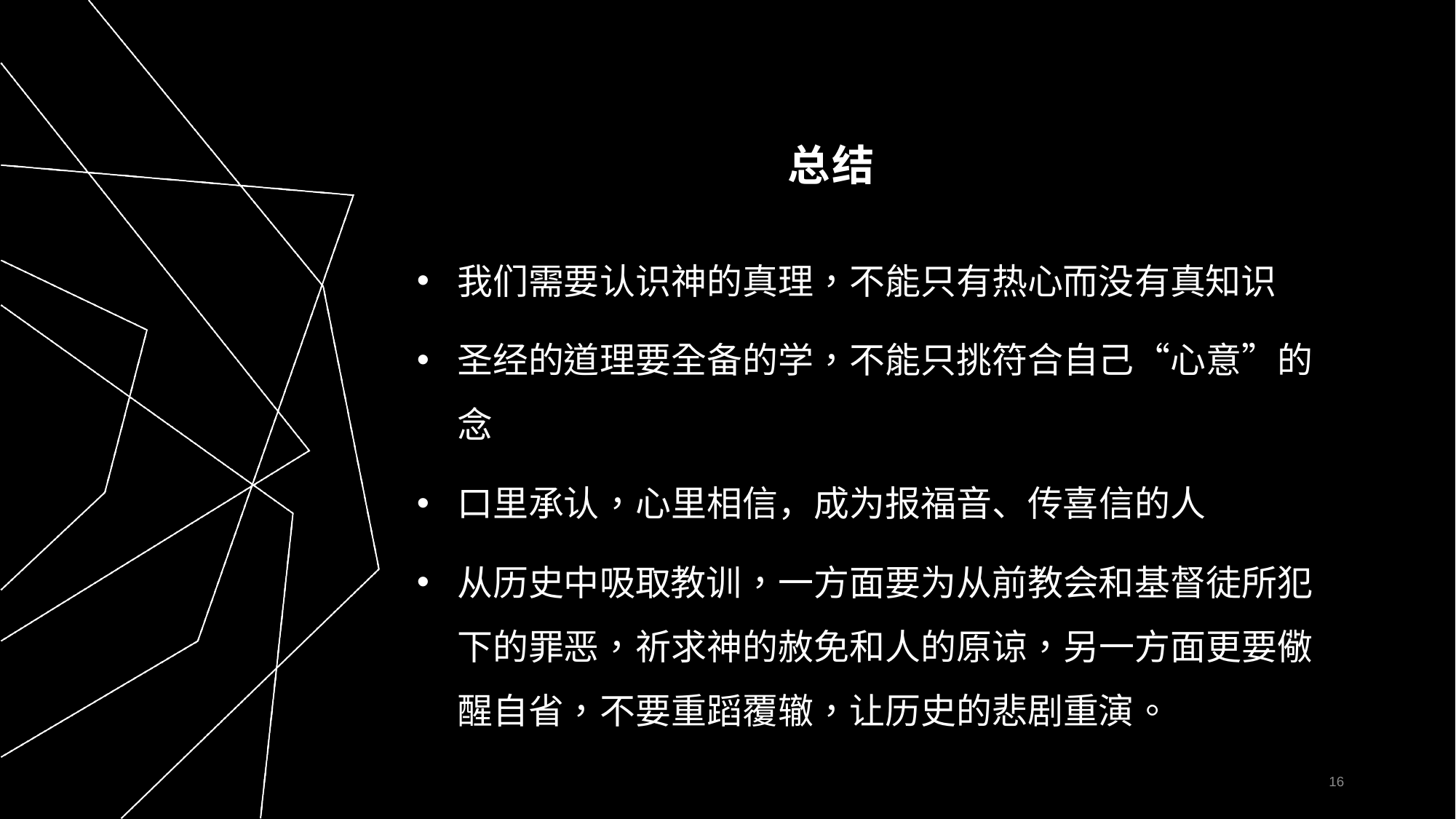

# 总结
我们需要认识神的真理，不能只有热心而没有真知识
圣经的道理要全备的学，不能只挑符合自己“心意”的念
口里承认，心里相信，成为报福音、传喜信的人
从历史中吸取教训，一方面要为从前教会和基督徒所犯下的罪恶，祈求神的赦免和人的原谅，另一方面更要儆醒自省，不要重蹈覆辙，让历史的悲剧重演。

16